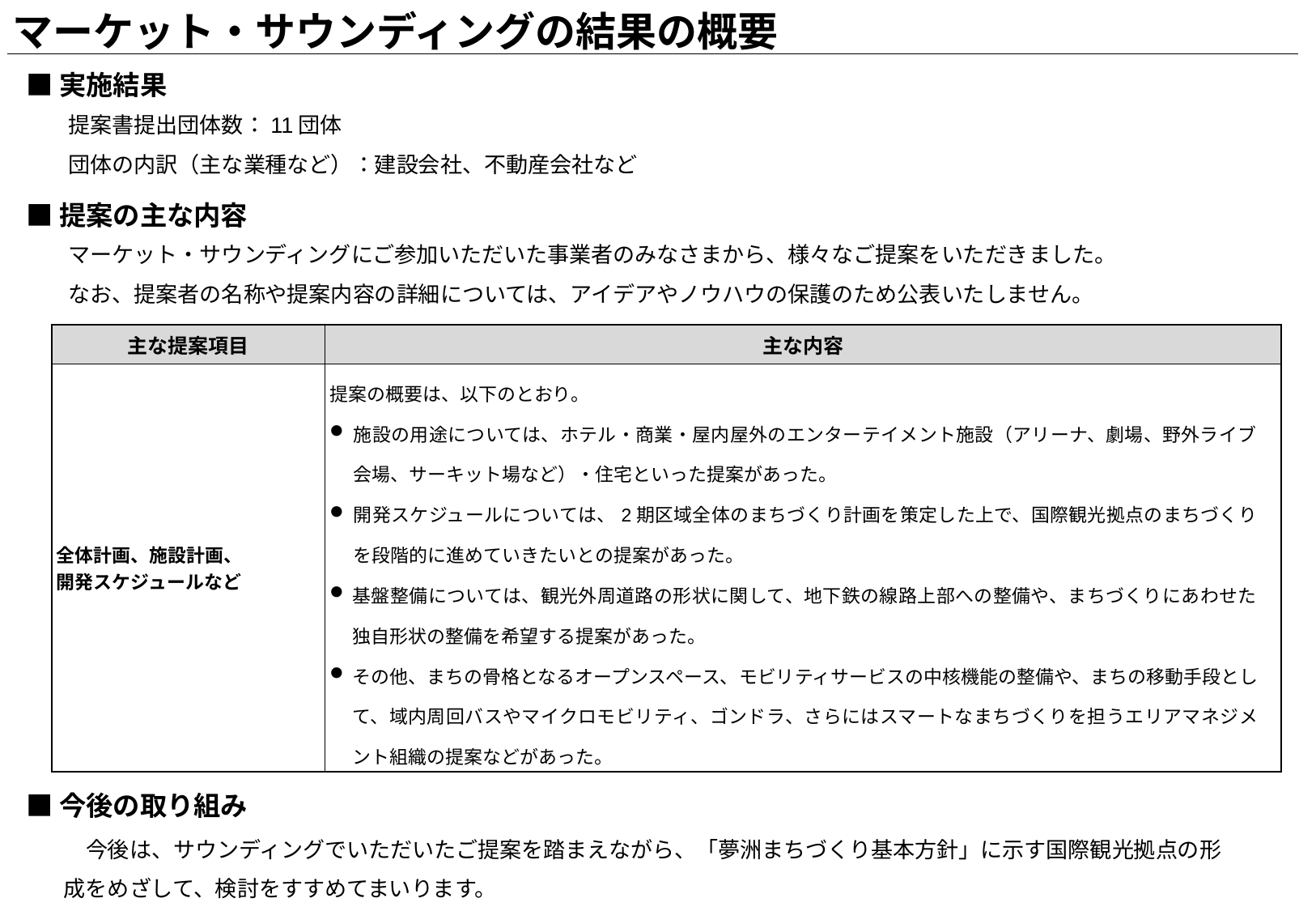

# マーケット・サウンディングの結果の概要
■実施結果
提案書提出団体数：11団体
団体の内訳（主な業種など）：建設会社、不動産会社など
■提案の主な内容
マーケット・サウンディングにご参加いただいた事業者のみなさまから、様々なご提案をいただきました。
なお、提案者の名称や提案内容の詳細については、アイデアやノウハウの保護のため公表いたしません。
| 主な提案項目 | 主な内容 |
| --- | --- |
| 全体計画、施設計画、 開発スケジュールなど | 提案の概要は、以下のとおり。 施設の用途については、ホテル・商業・屋内屋外のエンターテイメント施設（アリーナ、劇場、野外ライブ会場、サーキット場など）・住宅といった提案があった。 開発スケジュールについては、2期区域全体のまちづくり計画を策定した上で、国際観光拠点のまちづくりを段階的に進めていきたいとの提案があった。 基盤整備については、観光外周道路の形状に関して、地下鉄の線路上部への整備や、まちづくりにあわせた独自形状の整備を希望する提案があった。 その他、まちの骨格となるオープンスペース、モビリティサービスの中核機能の整備や、まちの移動手段として、域内周回バスやマイクロモビリティ、ゴンドラ、さらにはスマートなまちづくりを担うエリアマネジメント組織の提案などがあった。 |
■今後の取り組み
　今後は、サウンディングでいただいたご提案を踏まえながら、「夢洲まちづくり基本方針」に示す国際観光拠点の形成をめざして、検討をすすめてまいります。